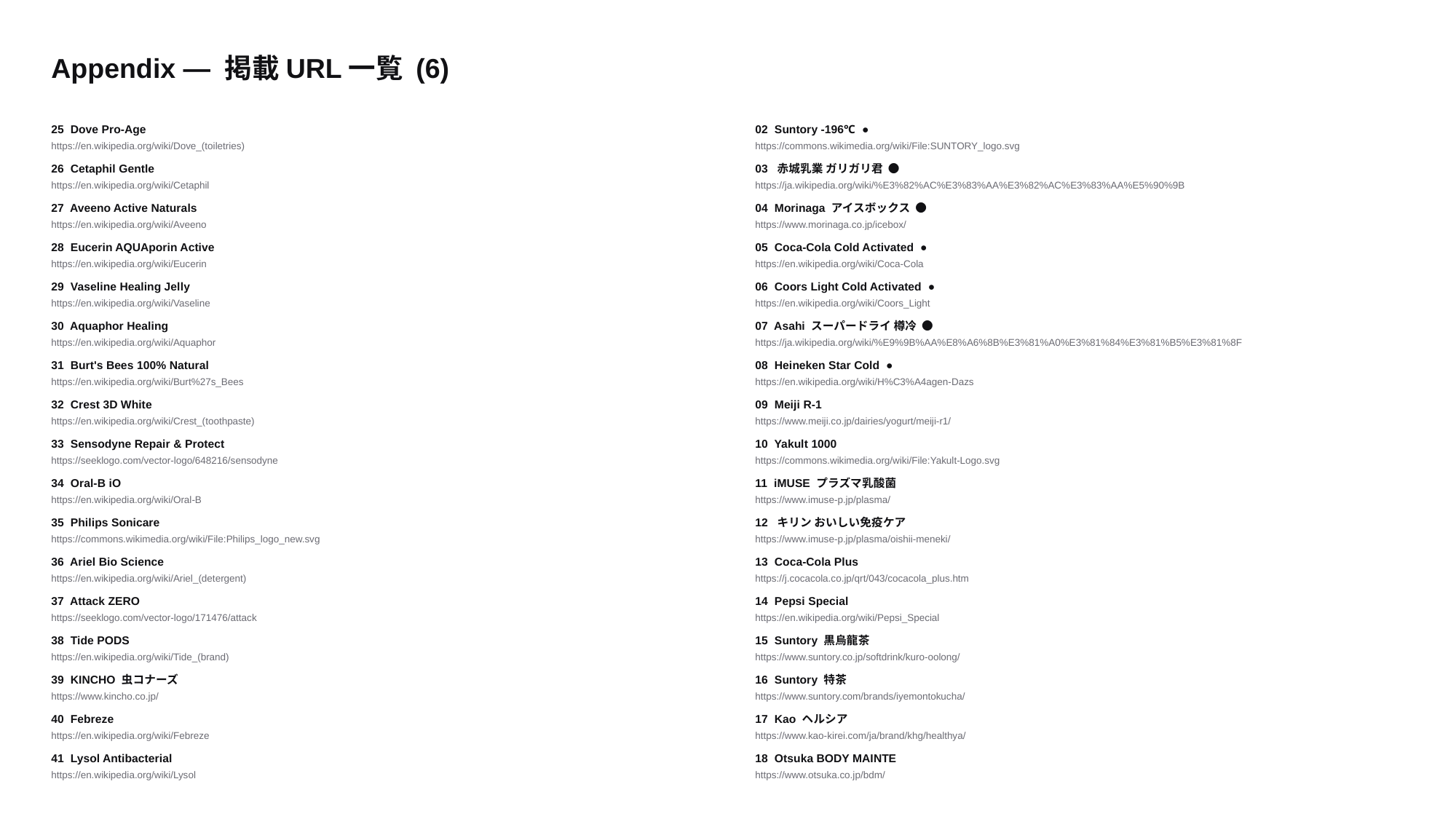

Appendix — 掲載URL一覧 (6)
25  Dove Pro-Age
02  Suntory -196℃  ●
https://en.wikipedia.org/wiki/Dove_(toiletries)
https://commons.wikimedia.org/wiki/File:SUNTORY_logo.svg
26  Cetaphil Gentle
03  赤城乳業 ガリガリ君  ●
https://en.wikipedia.org/wiki/Cetaphil
https://ja.wikipedia.org/wiki/%E3%82%AC%E3%83%AA%E3%82%AC%E3%83%AA%E5%90%9B
27  Aveeno Active Naturals
04  Morinaga アイスボックス  ●
https://en.wikipedia.org/wiki/Aveeno
https://www.morinaga.co.jp/icebox/
28  Eucerin AQUAporin Active
05  Coca-Cola Cold Activated  ●
https://en.wikipedia.org/wiki/Eucerin
https://en.wikipedia.org/wiki/Coca-Cola
29  Vaseline Healing Jelly
06  Coors Light Cold Activated  ●
https://en.wikipedia.org/wiki/Vaseline
https://en.wikipedia.org/wiki/Coors_Light
30  Aquaphor Healing
07  Asahi スーパードライ 樽冷  ●
https://en.wikipedia.org/wiki/Aquaphor
https://ja.wikipedia.org/wiki/%E9%9B%AA%E8%A6%8B%E3%81%A0%E3%81%84%E3%81%B5%E3%81%8F
31  Burt's Bees 100% Natural
08  Heineken Star Cold  ●
https://en.wikipedia.org/wiki/Burt%27s_Bees
https://en.wikipedia.org/wiki/H%C3%A4agen-Dazs
32  Crest 3D White
09  Meiji R-1
https://en.wikipedia.org/wiki/Crest_(toothpaste)
https://www.meiji.co.jp/dairies/yogurt/meiji-r1/
33  Sensodyne Repair & Protect
10  Yakult 1000
https://seeklogo.com/vector-logo/648216/sensodyne
https://commons.wikimedia.org/wiki/File:Yakult-Logo.svg
34  Oral-B iO
11  iMUSE プラズマ乳酸菌
https://en.wikipedia.org/wiki/Oral-B
https://www.imuse-p.jp/plasma/
35  Philips Sonicare
12  キリン おいしい免疫ケア
https://commons.wikimedia.org/wiki/File:Philips_logo_new.svg
https://www.imuse-p.jp/plasma/oishii-meneki/
36  Ariel Bio Science
13  Coca-Cola Plus
https://en.wikipedia.org/wiki/Ariel_(detergent)
https://j.cocacola.co.jp/qrt/043/cocacola_plus.htm
37  Attack ZERO
14  Pepsi Special
https://seeklogo.com/vector-logo/171476/attack
https://en.wikipedia.org/wiki/Pepsi_Special
38  Tide PODS
15  Suntory 黒烏龍茶
https://en.wikipedia.org/wiki/Tide_(brand)
https://www.suntory.co.jp/softdrink/kuro-oolong/
39  KINCHO 虫コナーズ
16  Suntory 特茶
https://www.kincho.co.jp/
https://www.suntory.com/brands/iyemontokucha/
40  Febreze
17  Kao ヘルシア
https://en.wikipedia.org/wiki/Febreze
https://www.kao-kirei.com/ja/brand/khg/healthya/
41  Lysol Antibacterial
18  Otsuka BODY MAINTE
https://en.wikipedia.org/wiki/Lysol
https://www.otsuka.co.jp/bdm/